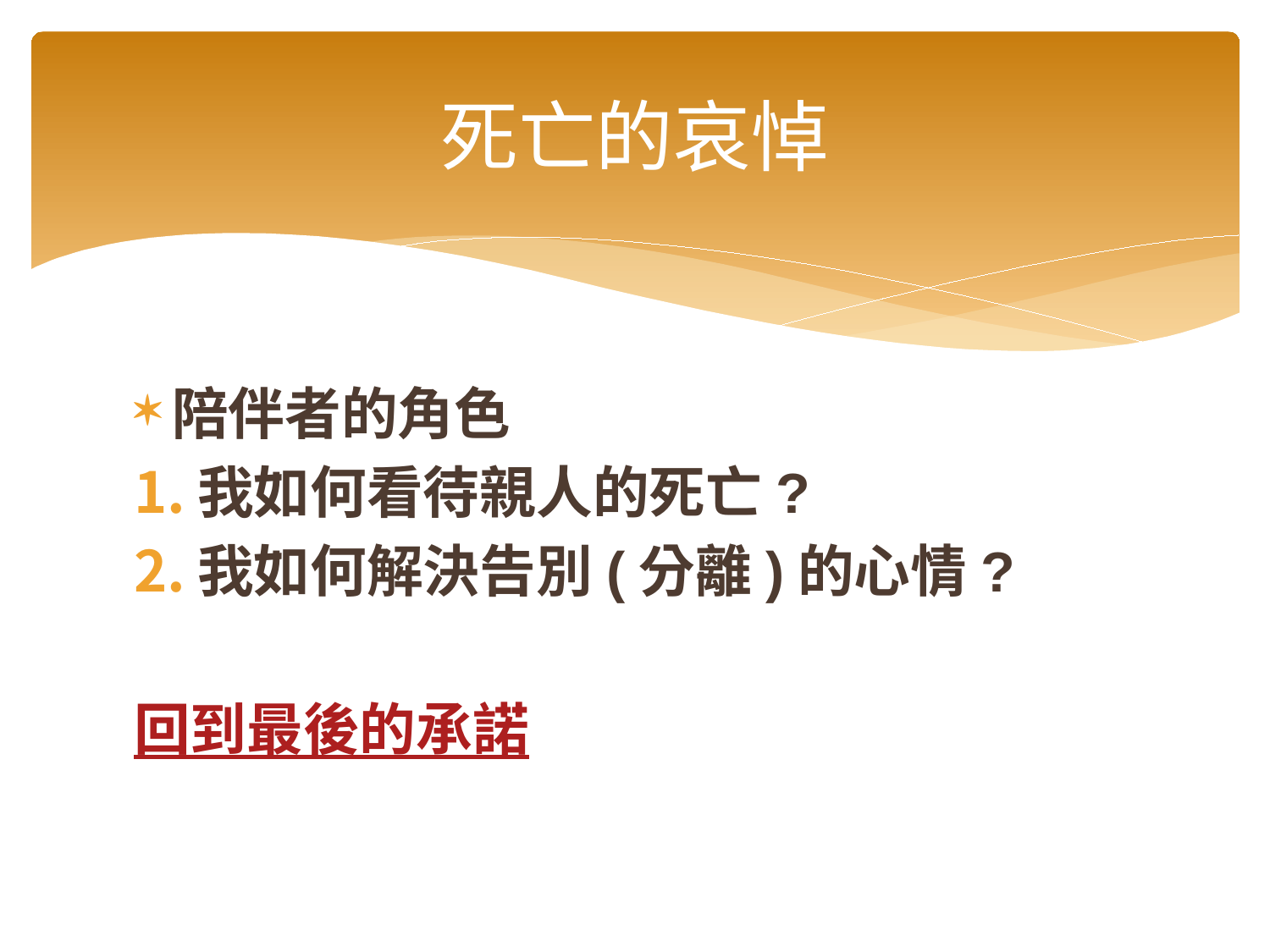

# 死亡的哀悼
陪伴者的角色
我如何看待親人的死亡?
我如何解決告別(分離)的心情?

回到最後的承諾